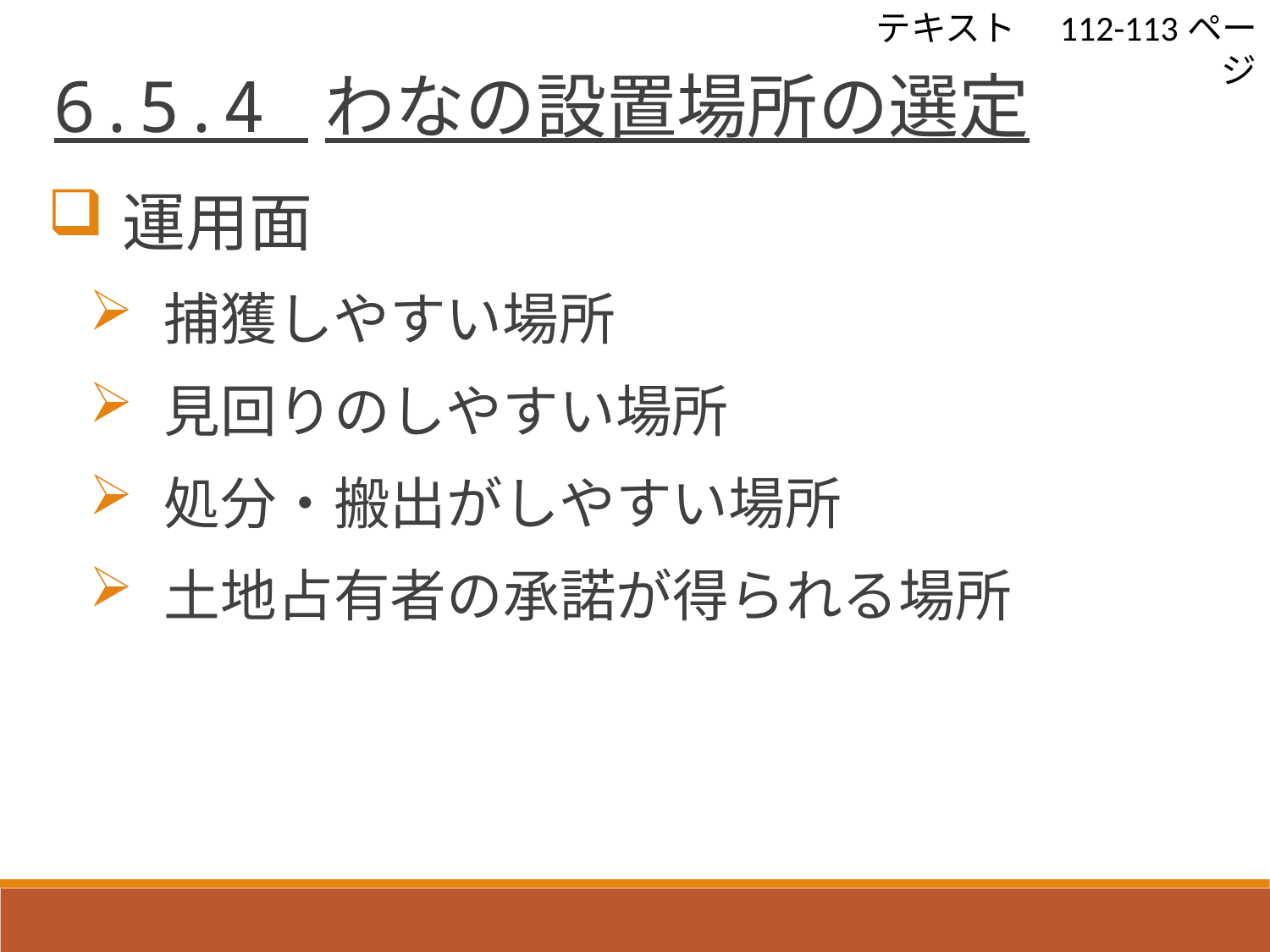

テキスト　112-113ページ
 6.5.4 わなの設置場所の選定
運用面
捕獲しやすい場所
見回りのしやすい場所
処分・搬出がしやすい場所
土地占有者の承諾が得られる場所